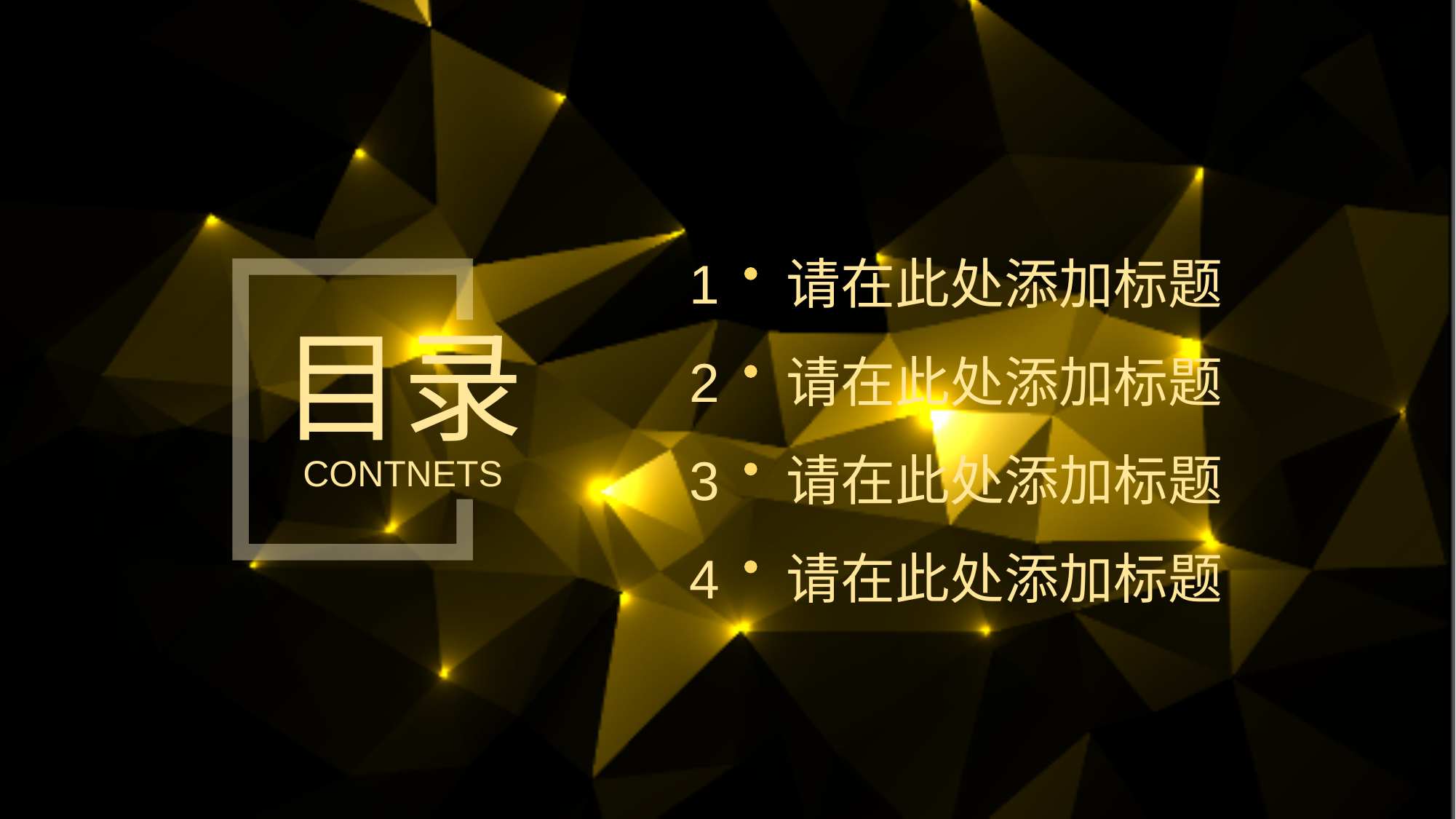

1
2
3
4
请在此处添加标题
请在此处添加标题
请在此处添加标题
请在此处添加标题

目录

CONTNETS